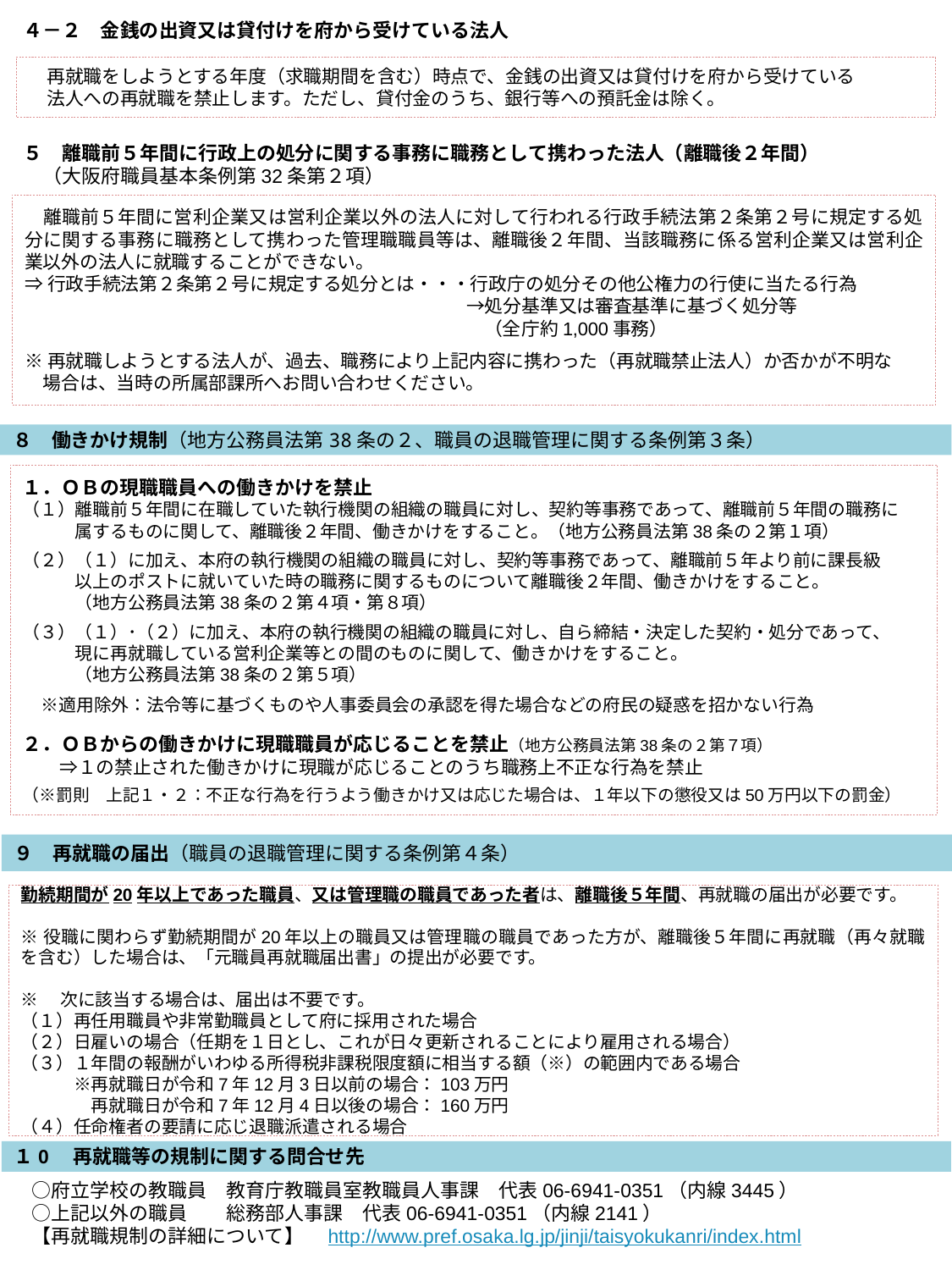

４－２　金銭の出資又は貸付けを府から受けている法人

　再就職をしようとする年度（求職期間を含む）時点で、金銭の出資又は貸付けを府から受けている
　法人への再就職を禁止します。ただし、貸付金のうち、銀行等への預託金は除く。
　５　離職前５年間に行政上の処分に関する事務に職務として携わった法人（離職後２年間）
　　（大阪府職員基本条例第32条第２項）
　離職前５年間に営利企業又は営利企業以外の法人に対して行われる行政手続法第２条第２号に規定する処分に関する事務に職務として携わった管理職職員等は、離職後２年間、当該職務に係る営利企業又は営利企業以外の法人に就職することができない。
⇒行政手続法第２条第２号に規定する処分とは・・・行政庁の処分その他公権力の行使に当たる行為
　　　　　　　　　　　　　　　　　　　　　　　　→処分基準又は審査基準に基づく処分等
　　　　　　　　　　　　　　　　　　　　　　　　　（全庁約1,000事務）

※再就職しようとする法人が、過去、職務により上記内容に携わった（再就職禁止法人）か否かが不明な
　場合は、当時の所属部課所へお問い合わせください。
# ８　働きかけ規制（地方公務員法第38条の２、職員の退職管理に関する条例第３条）

１．ＯＢの現職職員への働きかけを禁止
（１）離職前５年間に在職していた執行機関の組織の職員に対し、契約等事務であって、離職前５年間の職務に
　　　属するものに関して、離職後２年間、働きかけをすること。（地方公務員法第38条の２第１項）

（２）（１）に加え、本府の執行機関の組織の職員に対し、契約等事務であって、離職前５年より前に課長級
　　　以上のポストに就いていた時の職務に関するものについて離職後２年間、働きかけをすること。
　　　（地方公務員法第38条の２第４項・第８項）

（３）（１）･（２）に加え、本府の執行機関の組織の職員に対し、自ら締結・決定した契約・処分であって、
　　　現に再就職している営利企業等との間のものに関して、働きかけをすること。
　　　（地方公務員法第38条の２第５項）

　※適用除外：法令等に基づくものや人事委員会の承認を得た場合などの府民の疑惑を招かない行為

２．ＯＢからの働きかけに現職職員が応じることを禁止（地方公務員法第38条の２第７項）
　　⇒１の禁止された働きかけに現職が応じることのうち職務上不正な行為を禁止

（※罰則　上記１・２：不正な行為を行うよう働きかけ又は応じた場合は、１年以下の懲役又は50万円以下の罰金）

９　再就職の届出（職員の退職管理に関する条例第４条）
勤続期間が20年以上であった職員、又は管理職の職員であった者は、離職後５年間、再就職の届出が必要です。

※役職に関わらず勤続期間が20年以上の職員又は管理職の職員であった方が、離職後５年間に再就職（再々就職を含む）した場合は、「元職員再就職届出書」の提出が必要です。

※　次に該当する場合は、届出は不要です。
（１）再任用職員や非常勤職員として府に採用された場合
（２）日雇いの場合（任期を１日とし、これが日々更新されることにより雇用される場合）
（３）１年間の報酬がいわゆる所得税非課税限度額に相当する額（※）の範囲内である場合
　　　※再就職日が令和7年12月3日以前の場合：103万円
　　　　再就職日が令和7年12月4日以後の場合：160万円
（４）任命権者の要請に応じ退職派遣される場合
１0　再就職等の規制に関する問合せ先
　○府立学校の教職員　教育庁教職員室教職員人事課　代表06-6941-0351（内線3445）
　○上記以外の職員　　総務部人事課　代表06-6941-0351（内線2141）
　【再就職規制の詳細について】　http://www.pref.osaka.lg.jp/jinji/taisyokukanri/index.html